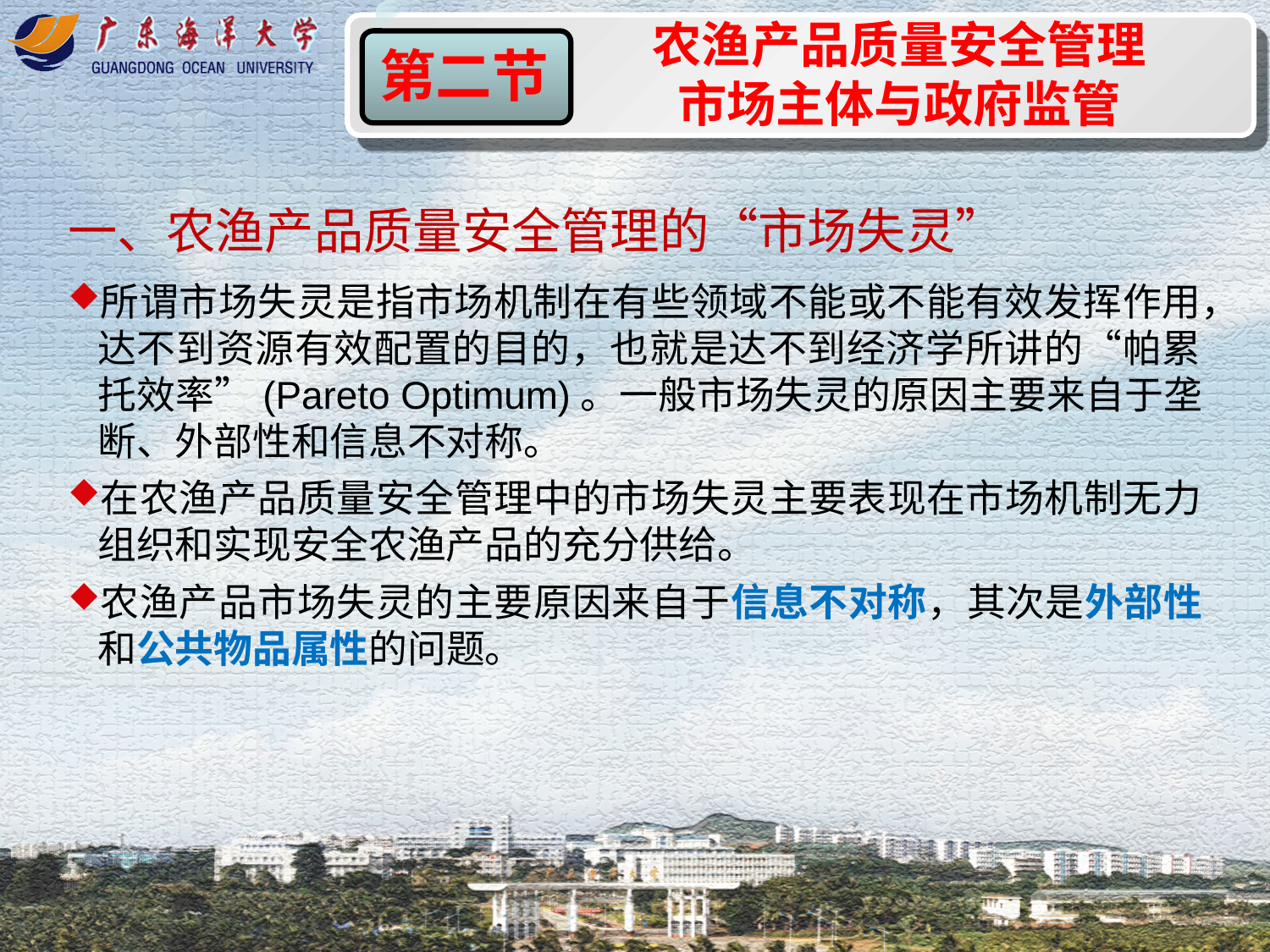

农渔产品质量安全管理市场主体与政府监管

第二节
一、农渔产品质量安全管理的“市场失灵”
所谓市场失灵是指市场机制在有些领域不能或不能有效发挥作用，达不到资源有效配置的目的，也就是达不到经济学所讲的“帕累托效率”(Pareto Optimum)。一般市场失灵的原因主要来自于垄断、外部性和信息不对称。
在农渔产品质量安全管理中的市场失灵主要表现在市场机制无力组织和实现安全农渔产品的充分供给。
农渔产品市场失灵的主要原因来自于信息不对称，其次是外部性和公共物品属性的问题。